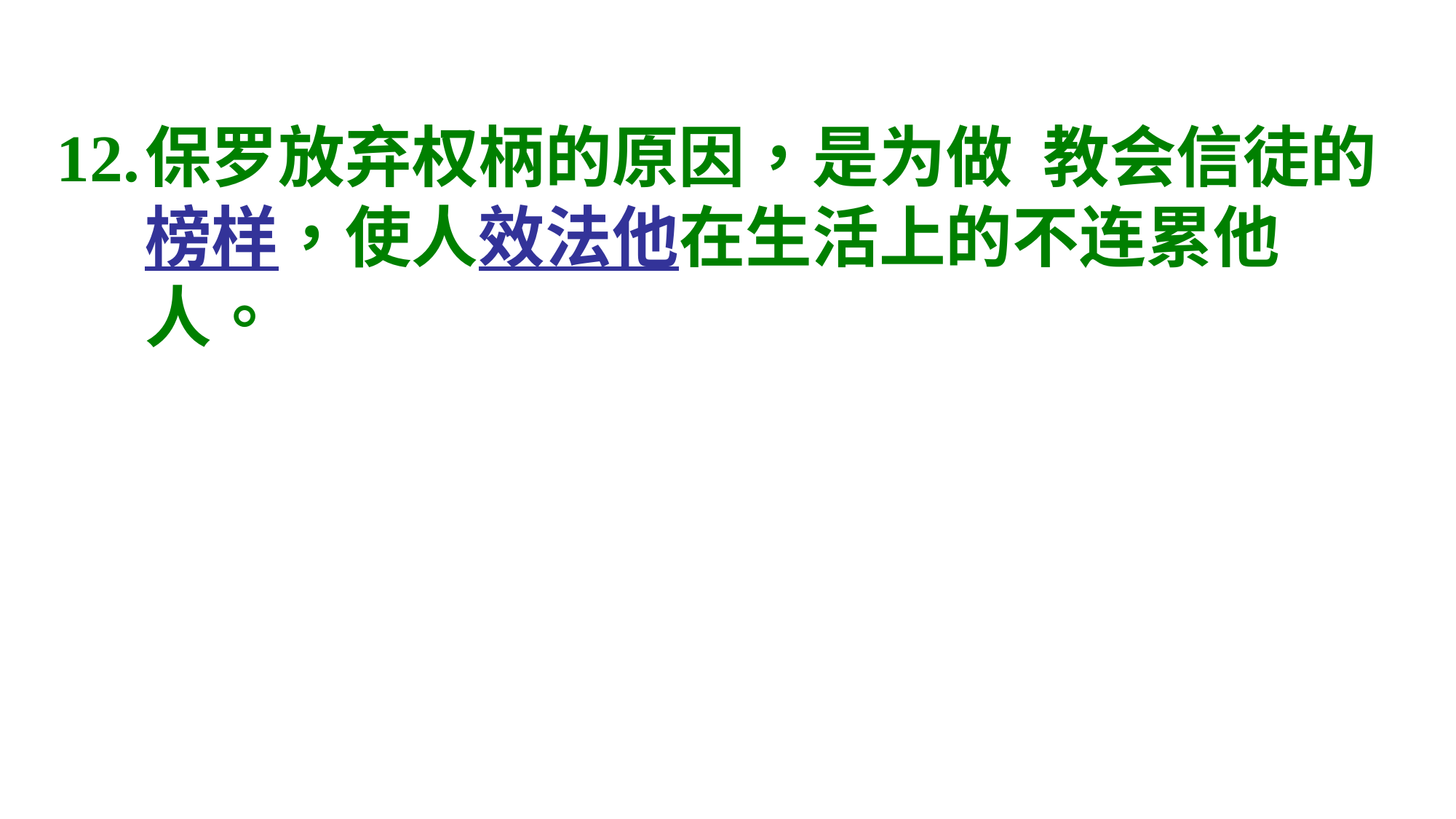

12.	保罗放弃权柄的原因，是为做  教会信徒的榜样，使人效法他在生活上的不连累他人。